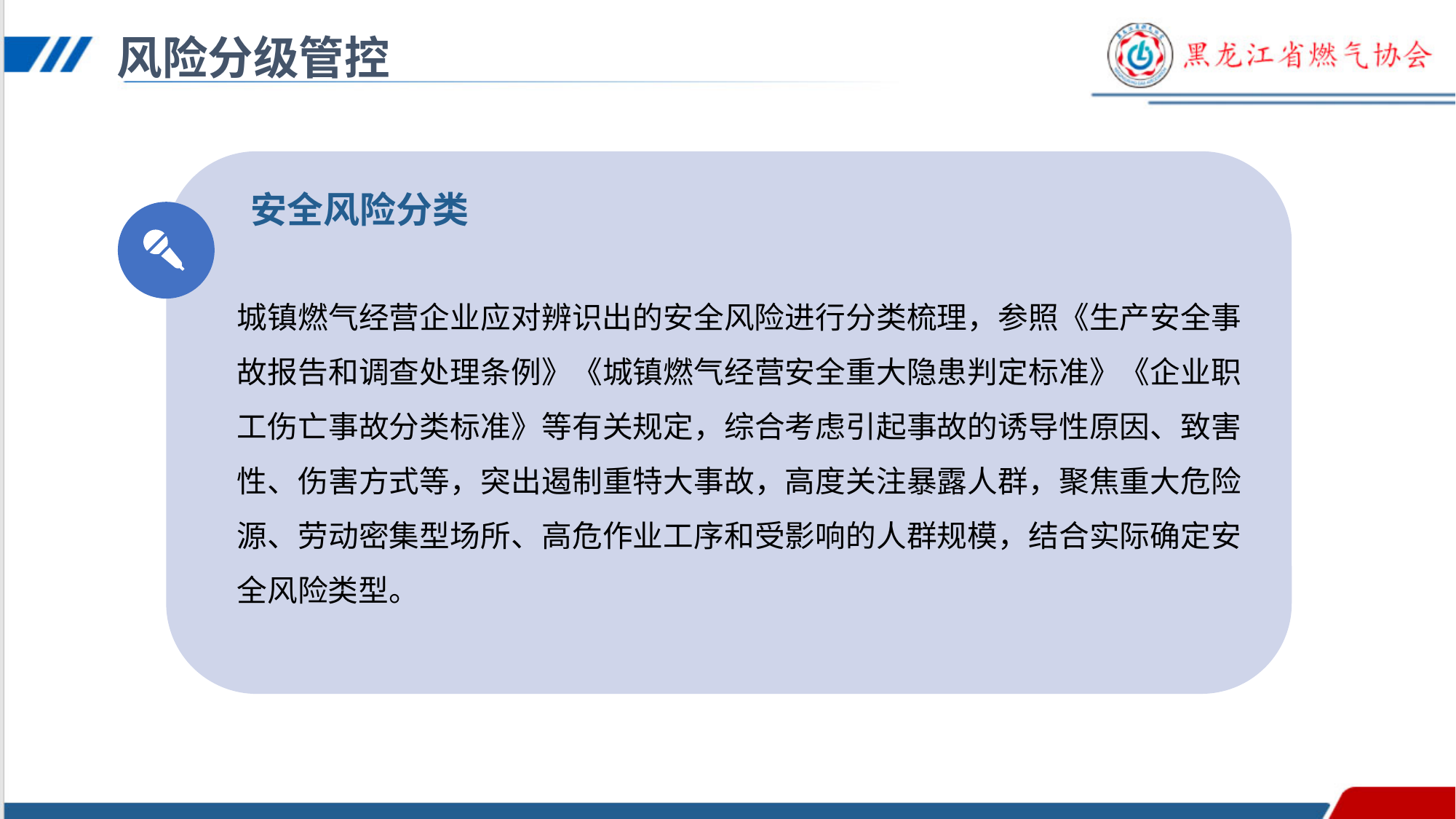

风险分级管控

安全风险分类

城镇燃气经营企业应对辨识出的安全风险进行分类梳理，参照《生产安全事故报告和调查处理条例》《城镇燃气经营安全重大隐患判定标准》《企业职工伤亡事故分类标准》等有关规定，综合考虑引起事故的诱导性原因、致害性、伤害方式等，突出遏制重特大事故，高度关注暴露人群，聚焦重大危险源、劳动密集型场所、高危作业工序和受影响的人群规模，结合实际确定安全风险类型。